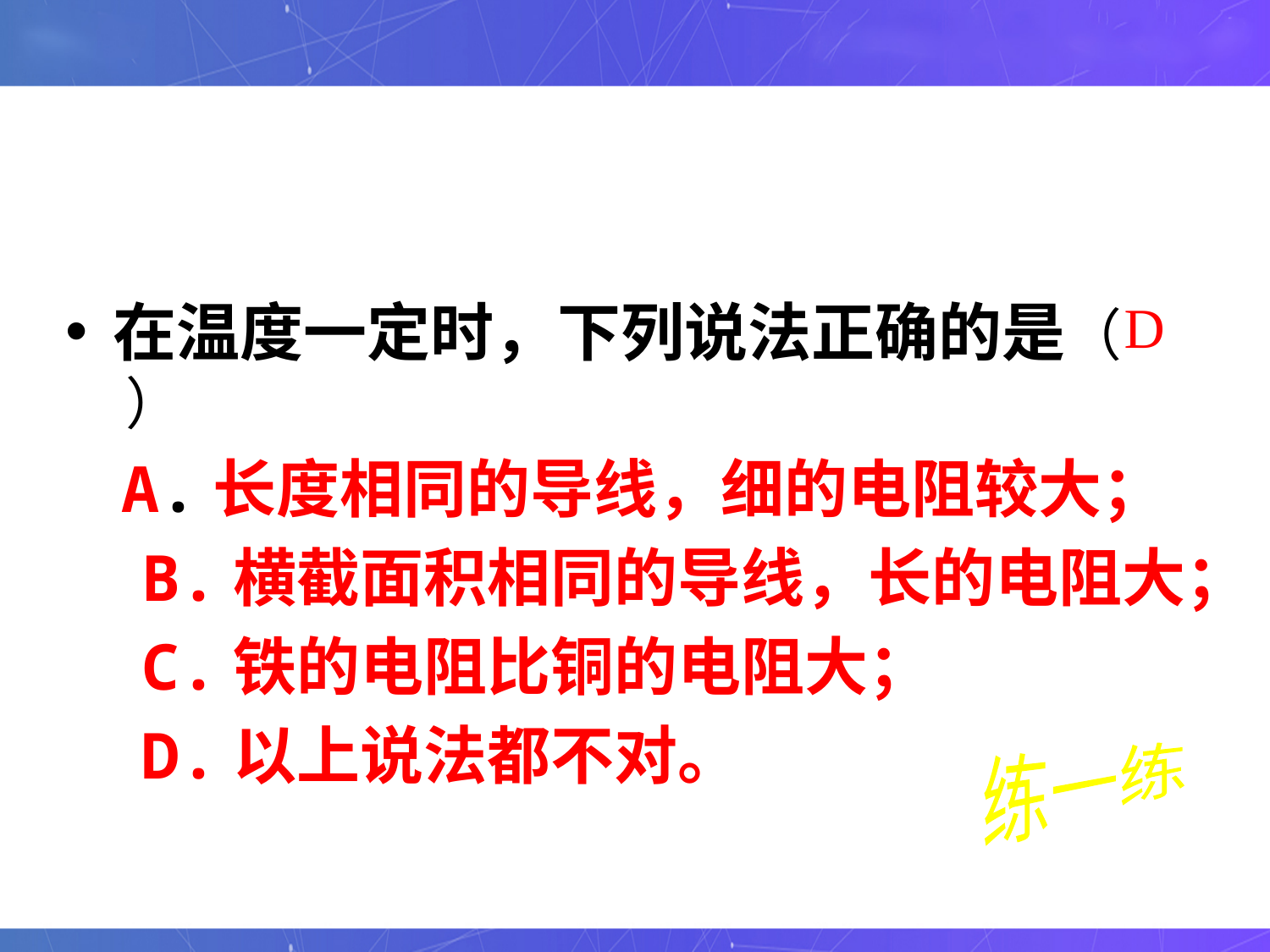

在温度一定时，下列说法正确的是（  ）
     A.长度相同的导线，细的电阻较大；
  B.横截面积相同的导线，长的电阻大；
  C.铁的电阻比铜的电阻大；
  D.以上说法都不对。

D
练一练